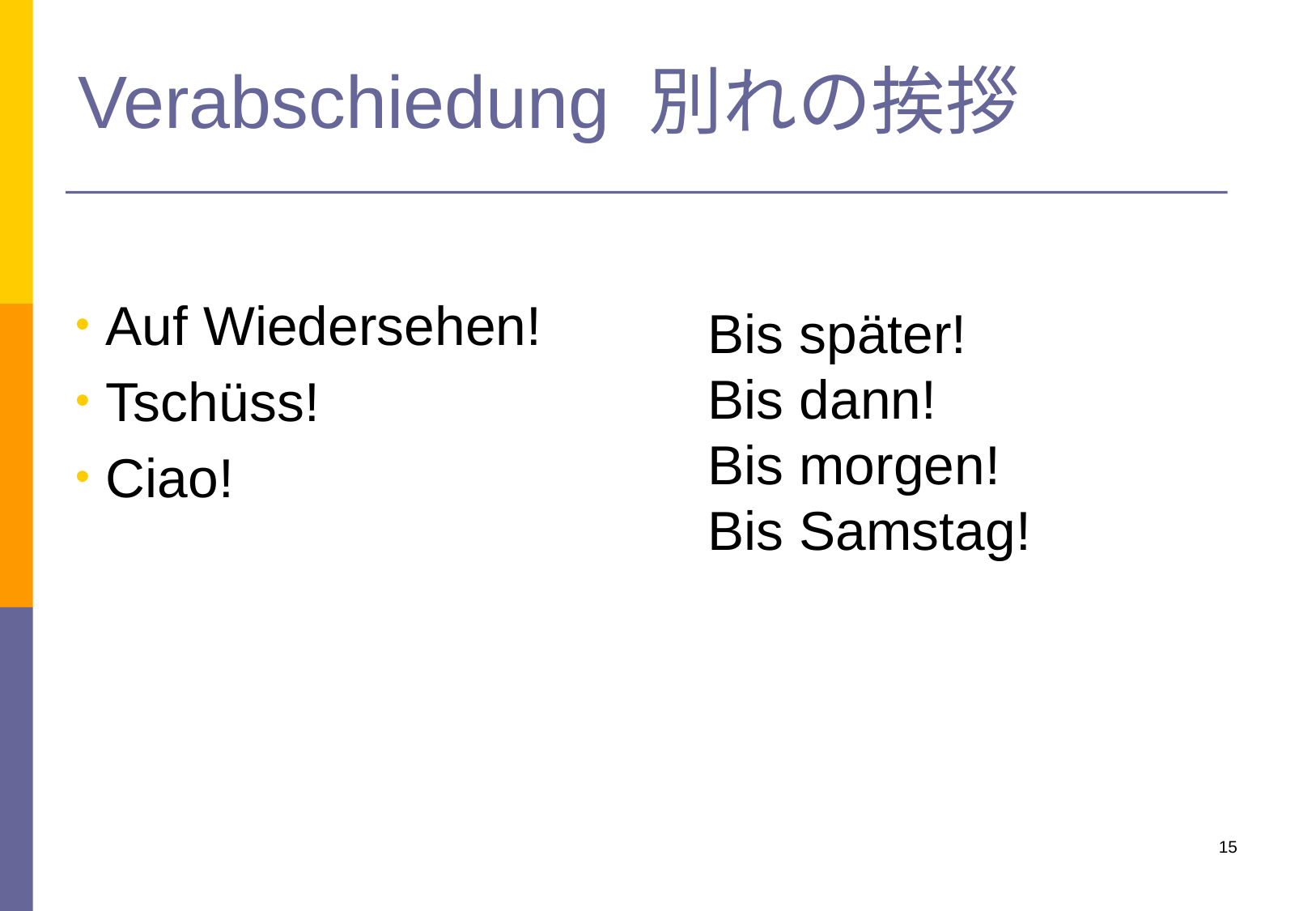

# Verabschiedung 別れの挨拶
Bis später!
Bis dann!
Bis morgen!
Bis Samstag!
Auf Wiedersehen!
Tschüss!
Ciao!

15